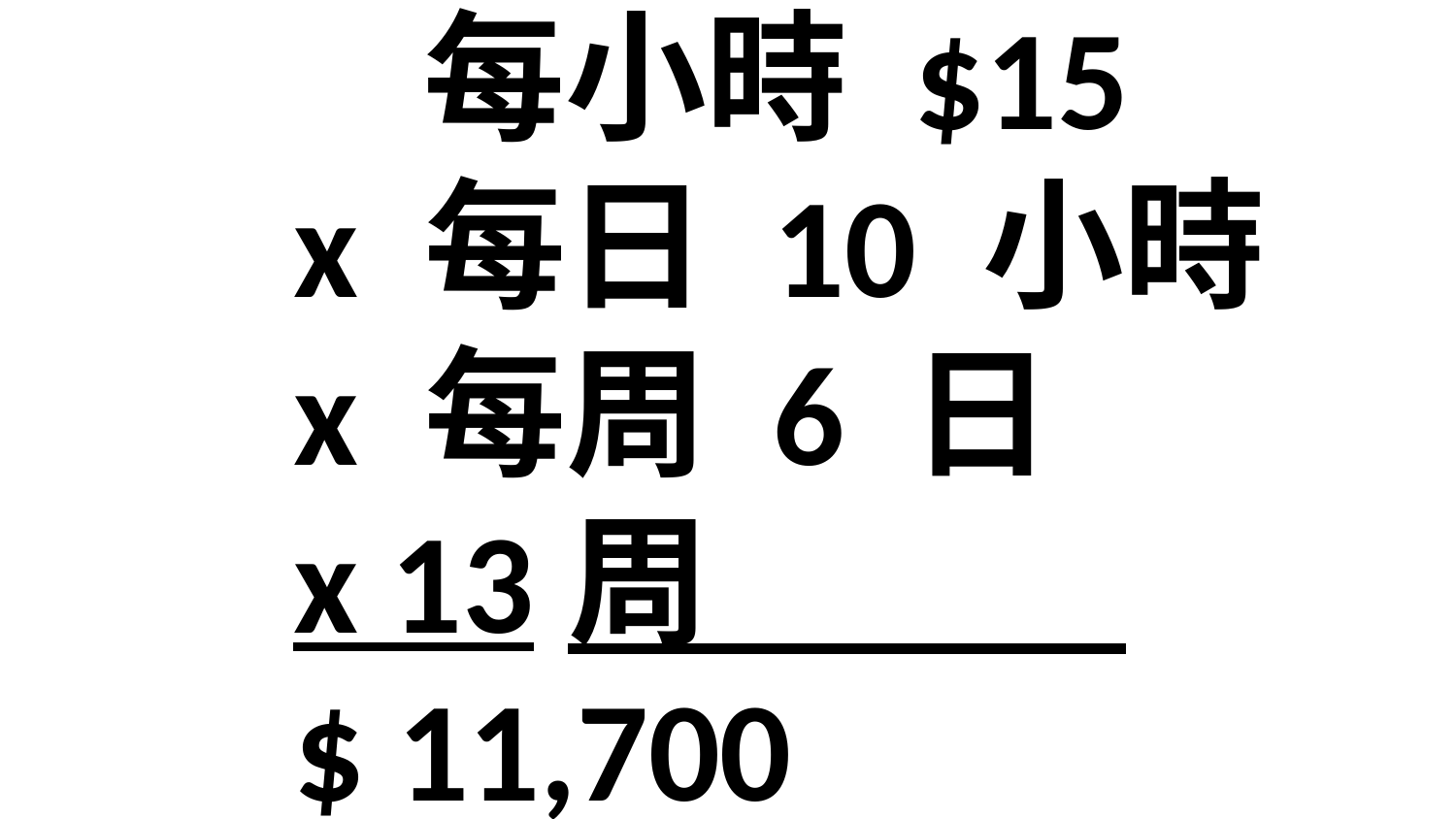

每小時 $15
x 每日 10 小時
x 每周 6 日
x 13周             _
$ 11,700